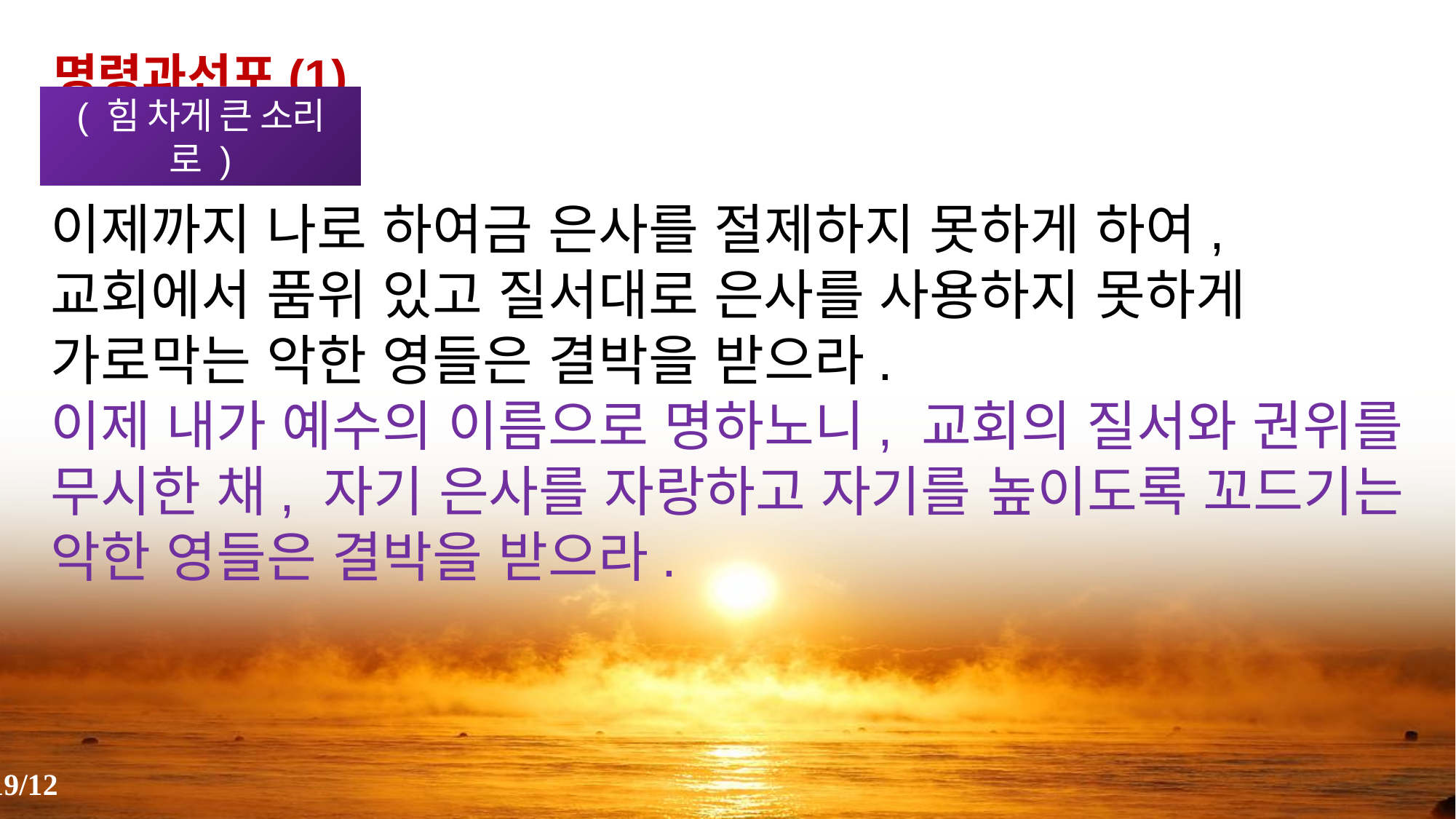

명령과선포(1)

( 힘 차게 큰 소리로 )
이제까지 나로 하여금 은사를 절제하지 못하게 하여, 교회에서 품위 있고 질서대로 은사를 사용하지 못하게 가로막는 악한 영들은 결박을 받으라.
이제 내가 예수의 이름으로 명하노니, 교회의 질서와 권위를 무시한 채, 자기 은사를 자랑하고 자기를 높이도록 꼬드기는 악한 영들은 결박을 받으라.